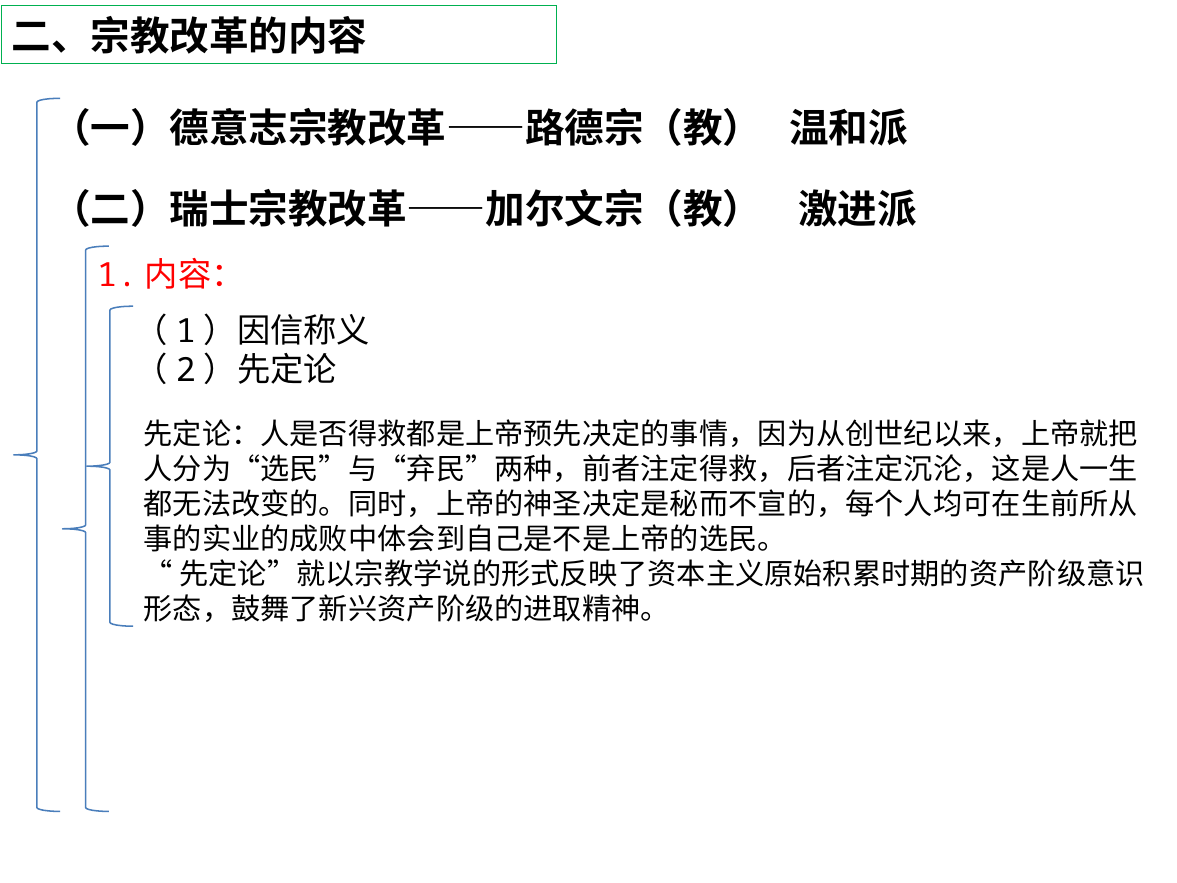

二、宗教改革的内容
（一）德意志宗教改革——路德宗（教）   温和派

（二）瑞士宗教改革——加尔文宗（教）    激进派

1.内容：
（1）因信称义
（2）先定论

先定论：人是否得救都是上帝预先决定的事情，因为从创世纪以来，上帝就把人分为“选民”与“弃民”两种，前者注定得救，后者注定沉沦，这是人一生都无法改变的。同时，上帝的神圣决定是秘而不宣的，每个人均可在生前所从事的实业的成败中体会到自己是不是上帝的选民。
“先定论”就以宗教学说的形式反映了资本主义原始积累时期的资产阶级意识形态，鼓舞了新兴资产阶级的进取精神。